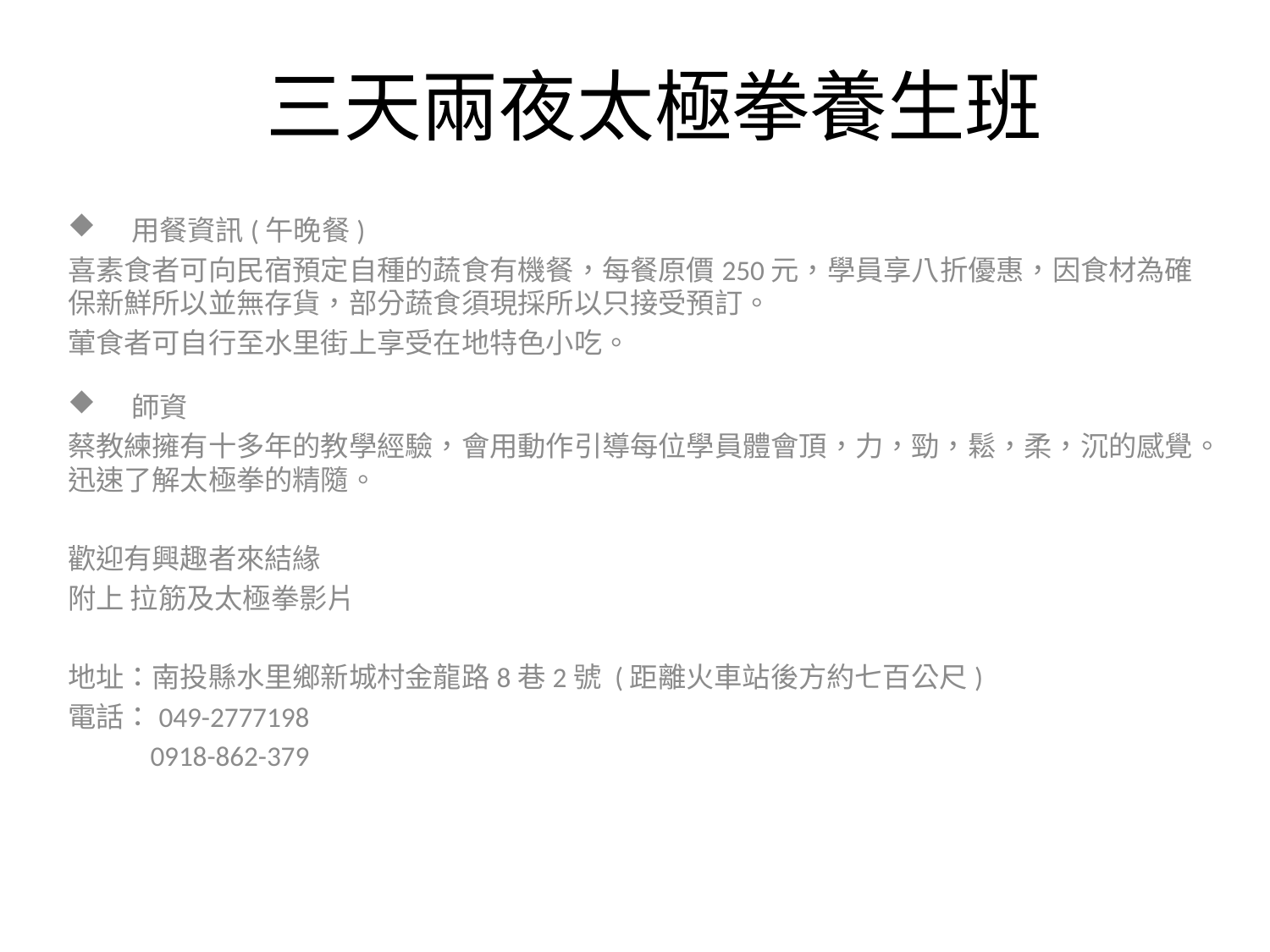

# 三天兩夜太極拳養生班
用餐資訊(午晚餐)
喜素食者可向民宿預定自種的蔬食有機餐，每餐原價250元，學員享八折優惠，因食材為確保新鮮所以並無存貨，部分蔬食須現採所以只接受預訂。
葷食者可自行至水里街上享受在地特色小吃。

師資
蔡教練擁有十多年的教學經驗，會用動作引導每位學員體會頂，力，勁，鬆，柔，沉的感覺。迅速了解太極拳的精隨。

歡迎有興趣者來結緣
附上 拉筋及太極拳影片

地址：南投縣水里鄉新城村金龍路8巷2號 (距離火車站後方約七百公尺)
電話：049-2777198
             0918-862-379